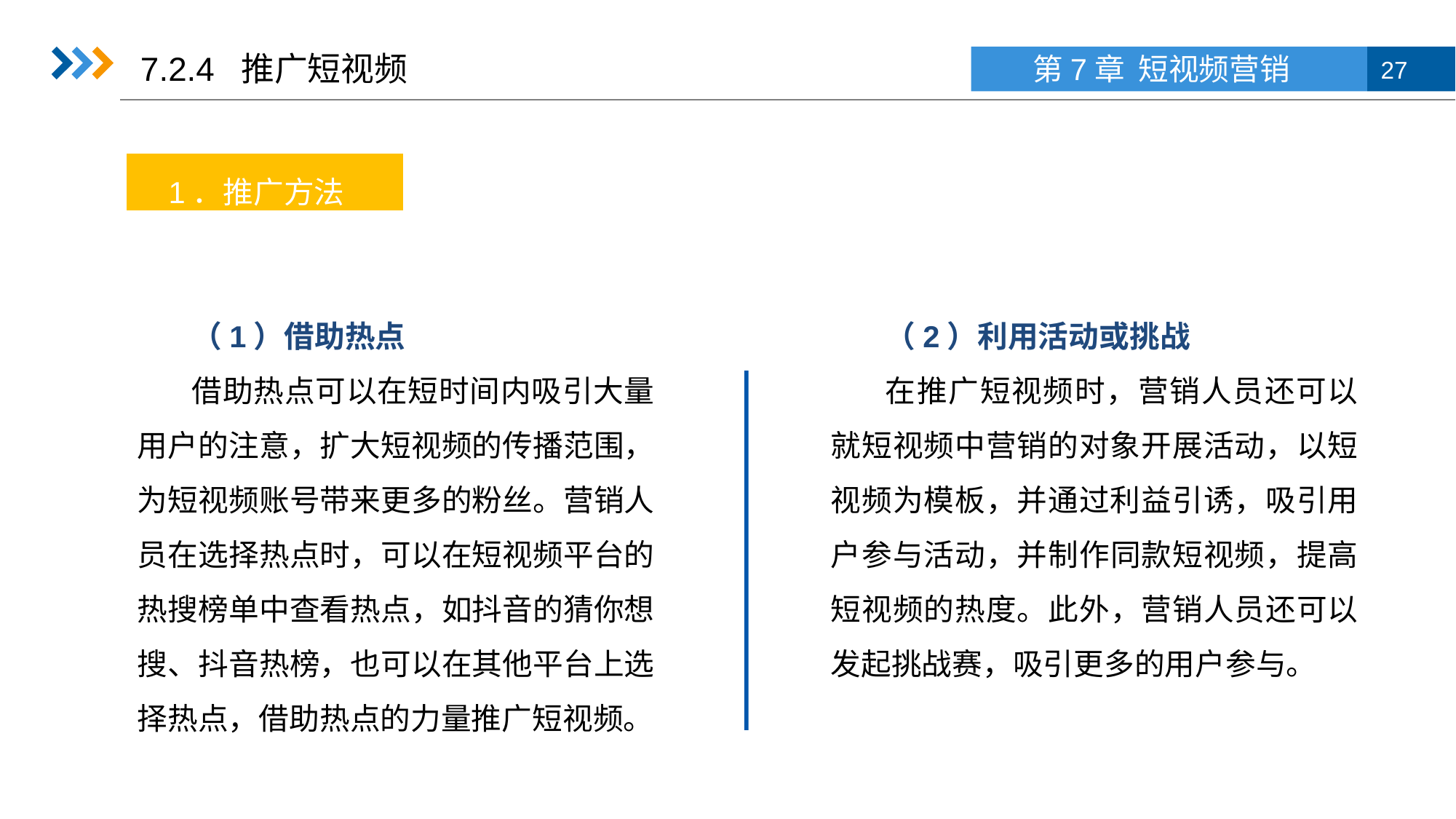

7.2.4  推广短视频
1．推广方法
（1）借助热点
借助热点可以在短时间内吸引大量用户的注意，扩大短视频的传播范围，为短视频账号带来更多的粉丝。营销人员在选择热点时，可以在短视频平台的热搜榜单中查看热点，如抖音的猜你想搜、抖音热榜，也可以在其他平台上选择热点，借助热点的力量推广短视频。
（2）利用活动或挑战
在推广短视频时，营销人员还可以就短视频中营销的对象开展活动，以短视频为模板，并通过利益引诱，吸引用户参与活动，并制作同款短视频，提高短视频的热度。此外，营销人员还可以发起挑战赛，吸引更多的用户参与。